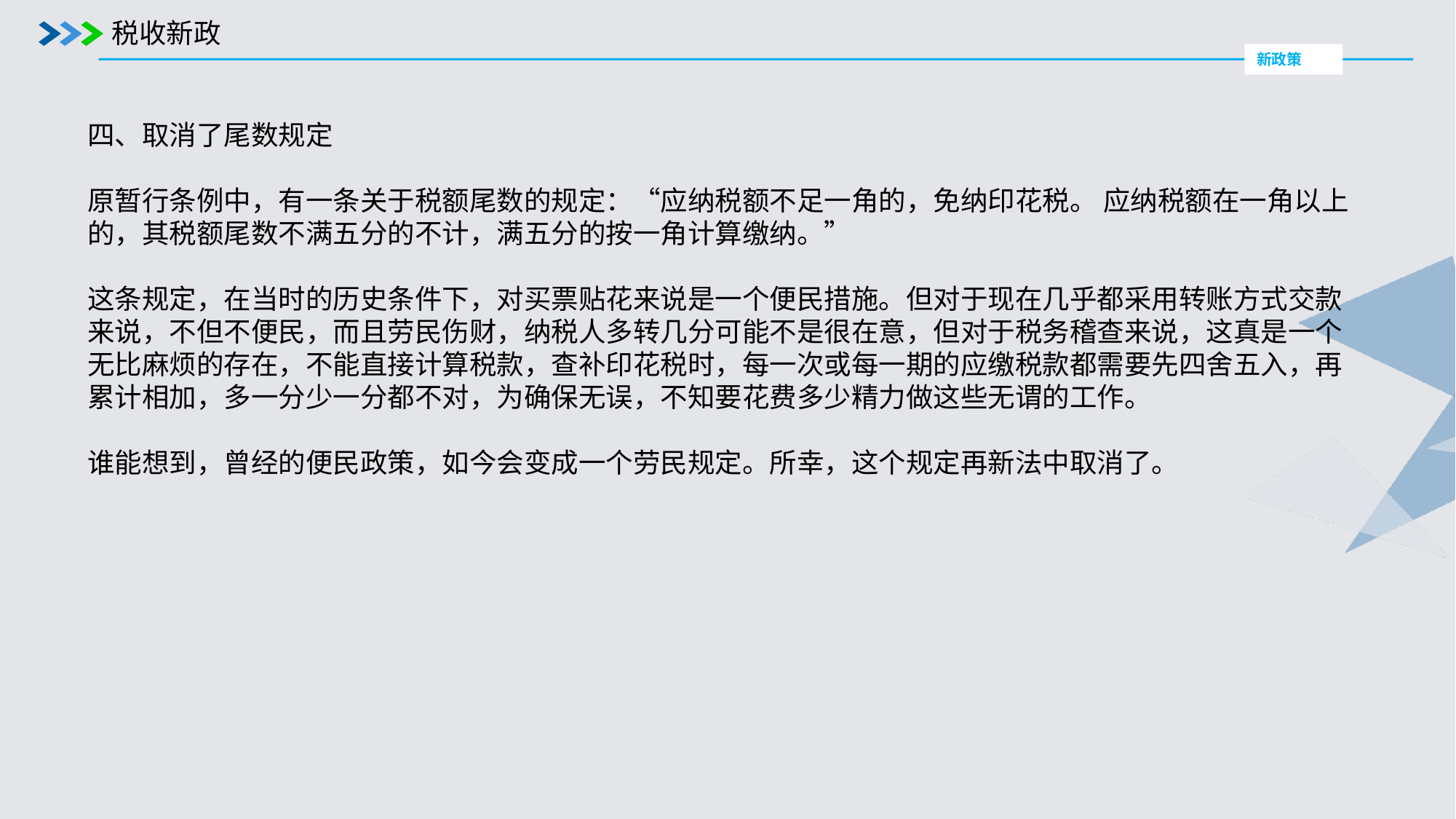

税收新政

新政策

四、取消了尾数规定

原暂行条例中，有一条关于税额尾数的规定：“应纳税额不足一角的，免纳印花税。 应纳税额在一角以上的，其税额尾数不满五分的不计，满五分的按一角计算缴纳。”

这条规定，在当时的历史条件下，对买票贴花来说是一个便民措施。但对于现在几乎都采用转账方式交款来说，不但不便民，而且劳民伤财，纳税人多转几分可能不是很在意，但对于税务稽查来说，这真是一个无比麻烦的存在，不能直接计算税款，查补印花税时，每一次或每一期的应缴税款都需要先四舍五入，再累计相加，多一分少一分都不对，为确保无误，不知要花费多少精力做这些无谓的工作。

谁能想到，曾经的便民政策，如今会变成一个劳民规定。所幸，这个规定再新法中取消了。